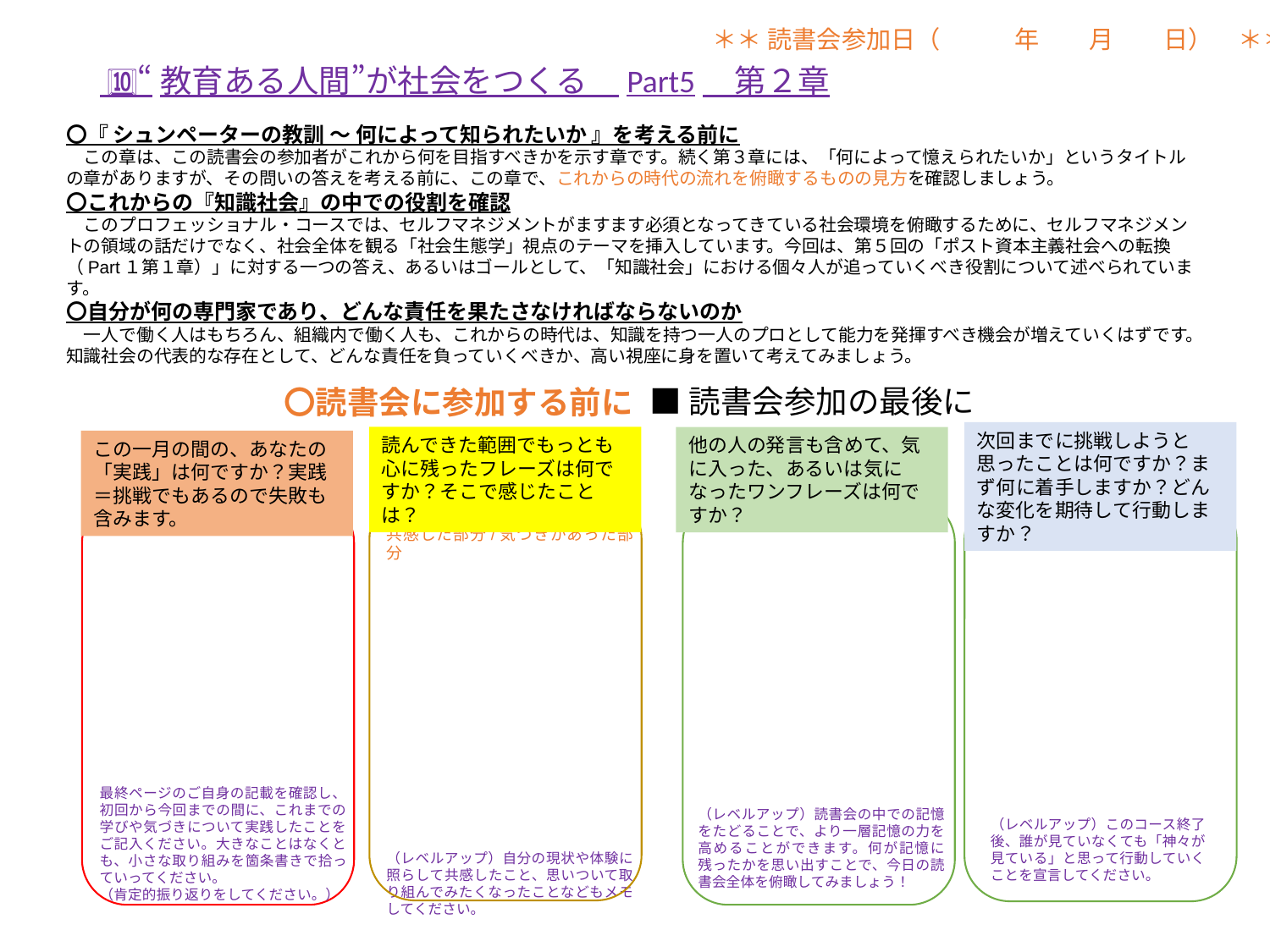

＊＊ 読書会参加日（　　　年　　月　　日）　＊＊
# 🔟“教育ある人間”が社会をつくる　Part5　第２章
〇『 シュンペーターの教訓 ～ 何によって知られたいか 』を考える前に
　この章は、この読書会の参加者がこれから何を目指すべきかを示す章です。続く第３章には、「何によって憶えられたいか」というタイトルの章がありますが、その問いの答えを考える前に、この章で、これからの時代の流れを俯瞰するものの見方を確認しましょう。
〇これからの『知識社会』の中での役割を確認
　このプロフェッショナル・コースでは、セルフマネジメントがますます必須となってきている社会環境を俯瞰するために、セルフマネジメントの領域の話だけでなく、社会全体を観る「社会生態学」視点のテーマを挿入しています。今回は、第５回の「ポスト資本主義社会への転換（Part１第１章）」に対する一つの答え、あるいはゴールとして、「知識社会」における個々人が追っていくべき役割について述べられています。
〇自分が何の専門家であり、どんな責任を果たさなければならないのか
　一人で働く人はもちろん、組織内で働く人も、これからの時代は、知識を持つ一人のプロとして能力を発揮すべき機会が増えていくはずです。知識社会の代表的な存在として、どんな責任を負っていくべきか、高い視座に身を置いて考えてみましょう。

■読書会参加の最後に
〇読書会に参加する前に
次回までに挑戦しようと思ったことは何ですか？まず何に着手しますか？どんな変化を期待して行動しますか？
読んできた範囲でもっとも心に残ったフレーズは何ですか？そこで感じたことは？
他の人の発言も含めて、気に入った、あるいは気になったワンフレーズは何ですか？
この一月の間の、あなたの「実践」は何ですか？実践＝挑戦でもあるので失敗も含みます。

共感した部分/気づきがあった部分

（レベルアップ）自分の現状や体験に照らして共感したこと、思いついて取り組んでみたくなったことなどもメモしてください。

（レベルアップ）このコース終了後、誰が見ていなくても「神々が見ている」と思って行動していくことを宣言してください。

（レベルアップ）読書会の中での記憶をたどることで、より一層記憶の力を高めることができます。何が記憶に残ったかを思い出すことで、今日の読書会全体を俯瞰してみましょう！

最終ページのご自身の記載を確認し、初回から今回までの間に、これまでの学びや気づきについて実践したことをご記入ください。大きなことはなくとも、小さな取り組みを箇条書きで拾っていってください。
（肯定的振り返りをしてください。）